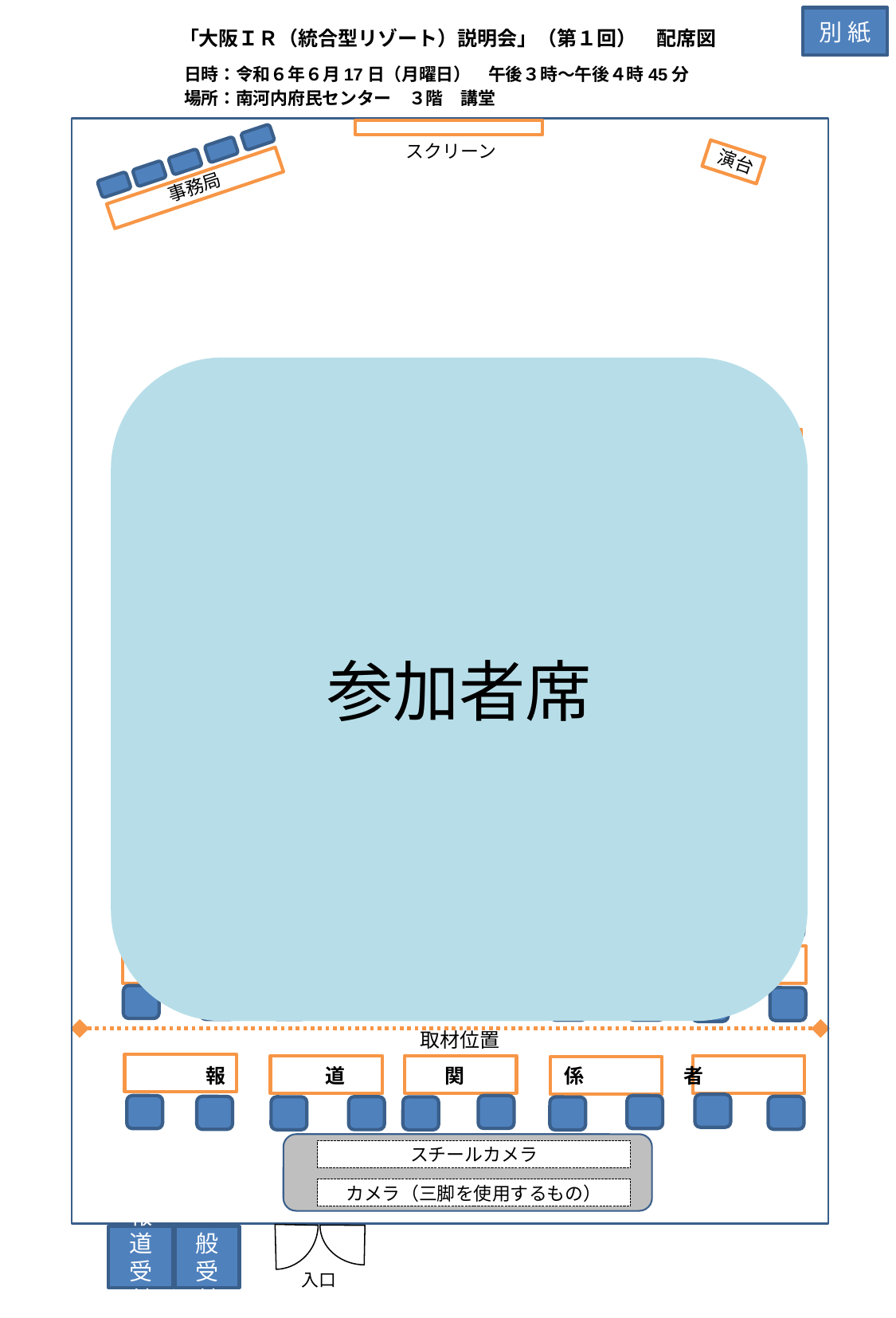

別 紙
「大阪ＩＲ（統合型リゾート）説明会」（第１回）　配席図
日時：令和６年６月17日（月曜日）　午後３時～午後４時45分
場所：南河内府民センター　３階　講堂

スクリーン
演台

事務局

参加者席

取材位置
報　　　　　道　　　　　関　　　　　係　　　　　者

スチールカメラ
カメラ（三脚を使用するもの）

一般受付
報道受付
入口